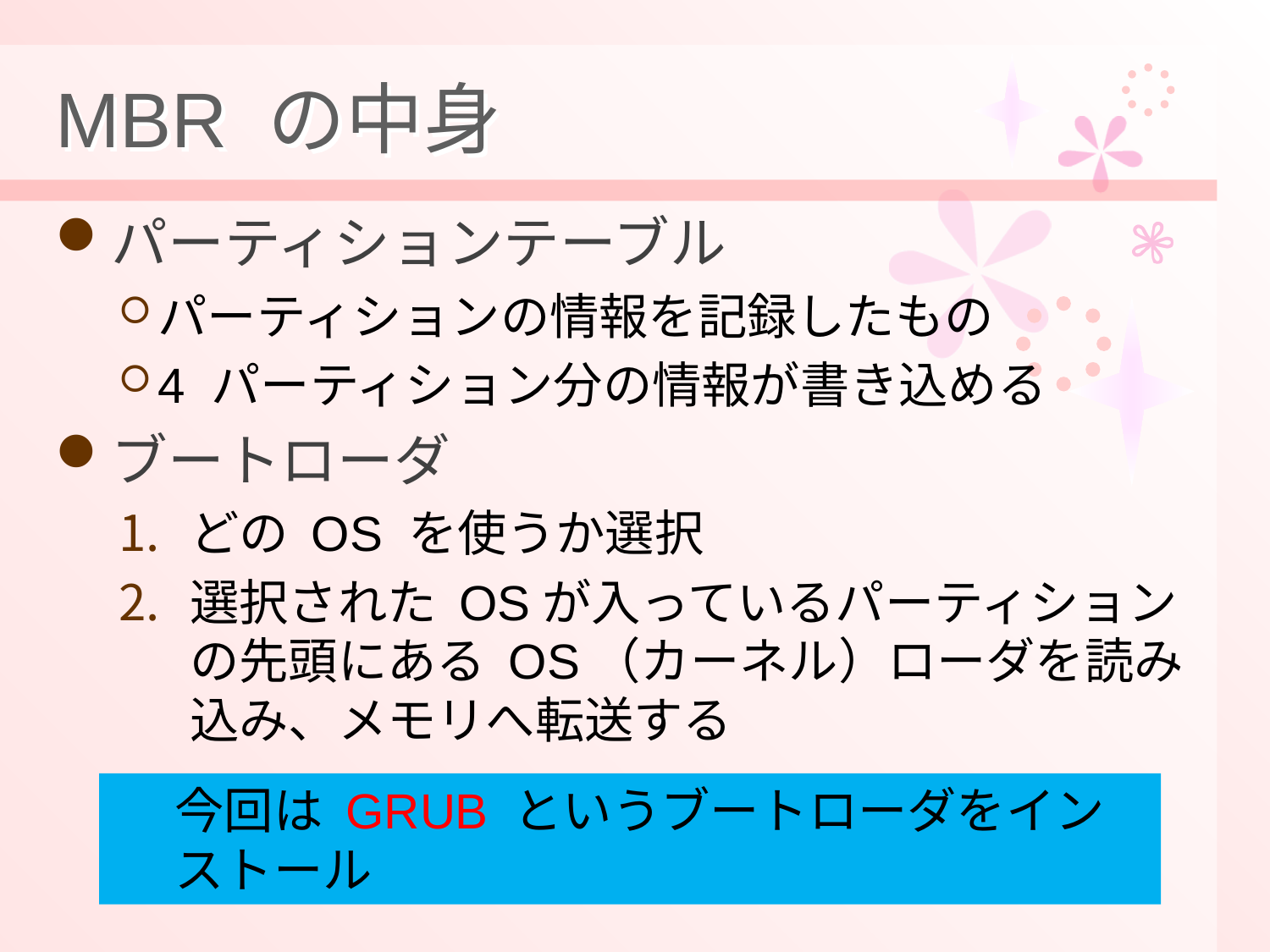

# MBR の中身
パーティションテーブル
パーティションの情報を記録したもの
4 パーティション分の情報が書き込める
ブートローダ
どの OS を使うか選択
選択された OSが入っているパーティションの先頭にある OS（カーネル）ローダを読み込み、メモリへ転送する
今回は GRUB というブートローダをインストール